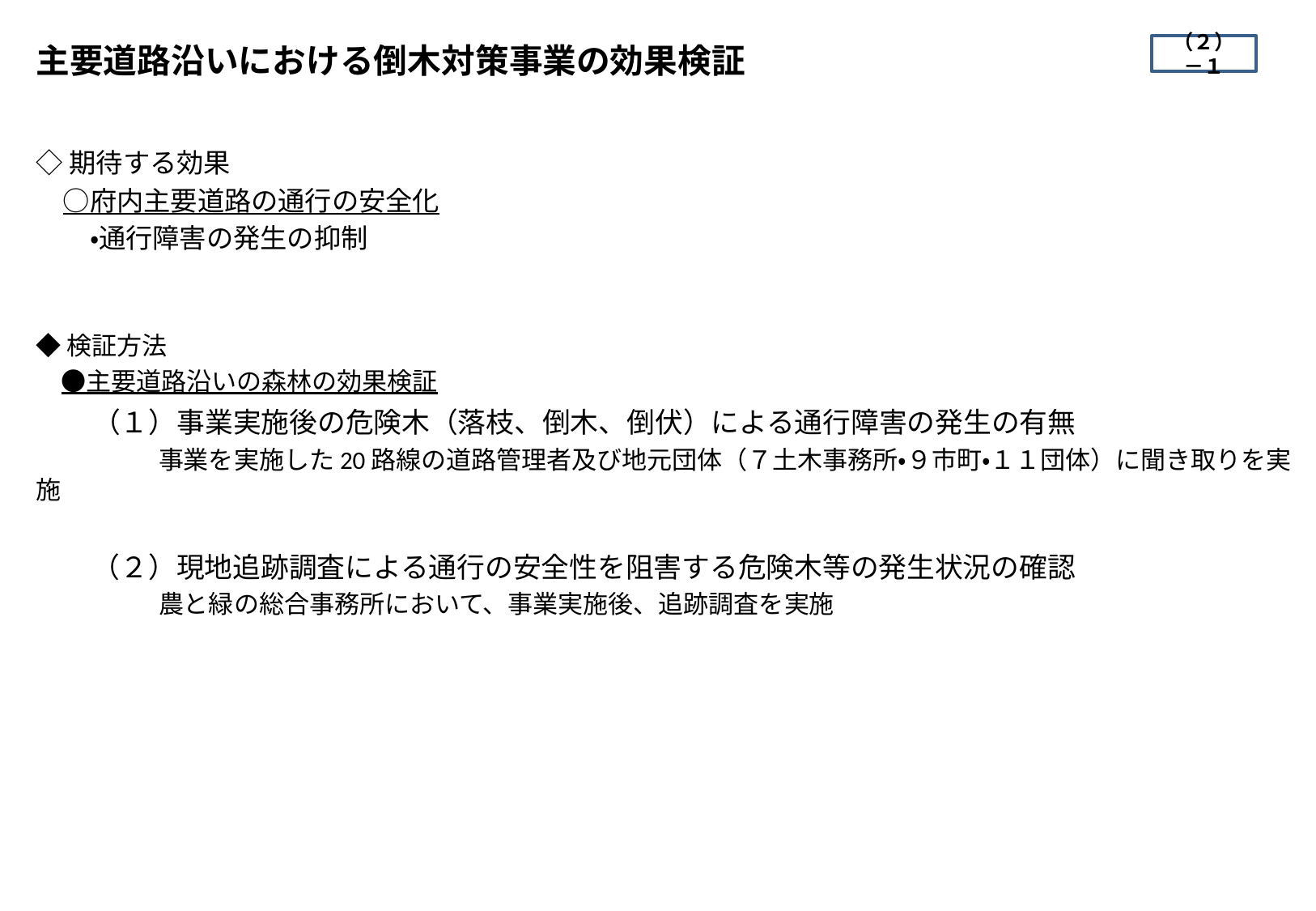

主要道路沿いにおける倒木対策事業の効果検証
（２）－１
◇期待する効果
　○府内主要道路の通行の安全化
　　・通行障害の発生の抑制
◆検証方法
　●主要道路沿いの森林の効果検証
　　（１）事業実施後の危険木（落枝、倒木、倒伏）による通行障害の発生の有無
　　　　　 事業を実施した20路線の道路管理者及び地元団体（７土木事務所・９市町・１１団体）に聞き取りを実施

　　（２）現地追跡調査による通行の安全性を阻害する危険木等の発生状況の確認
　　　　　 農と緑の総合事務所において、事業実施後、追跡調査を実施